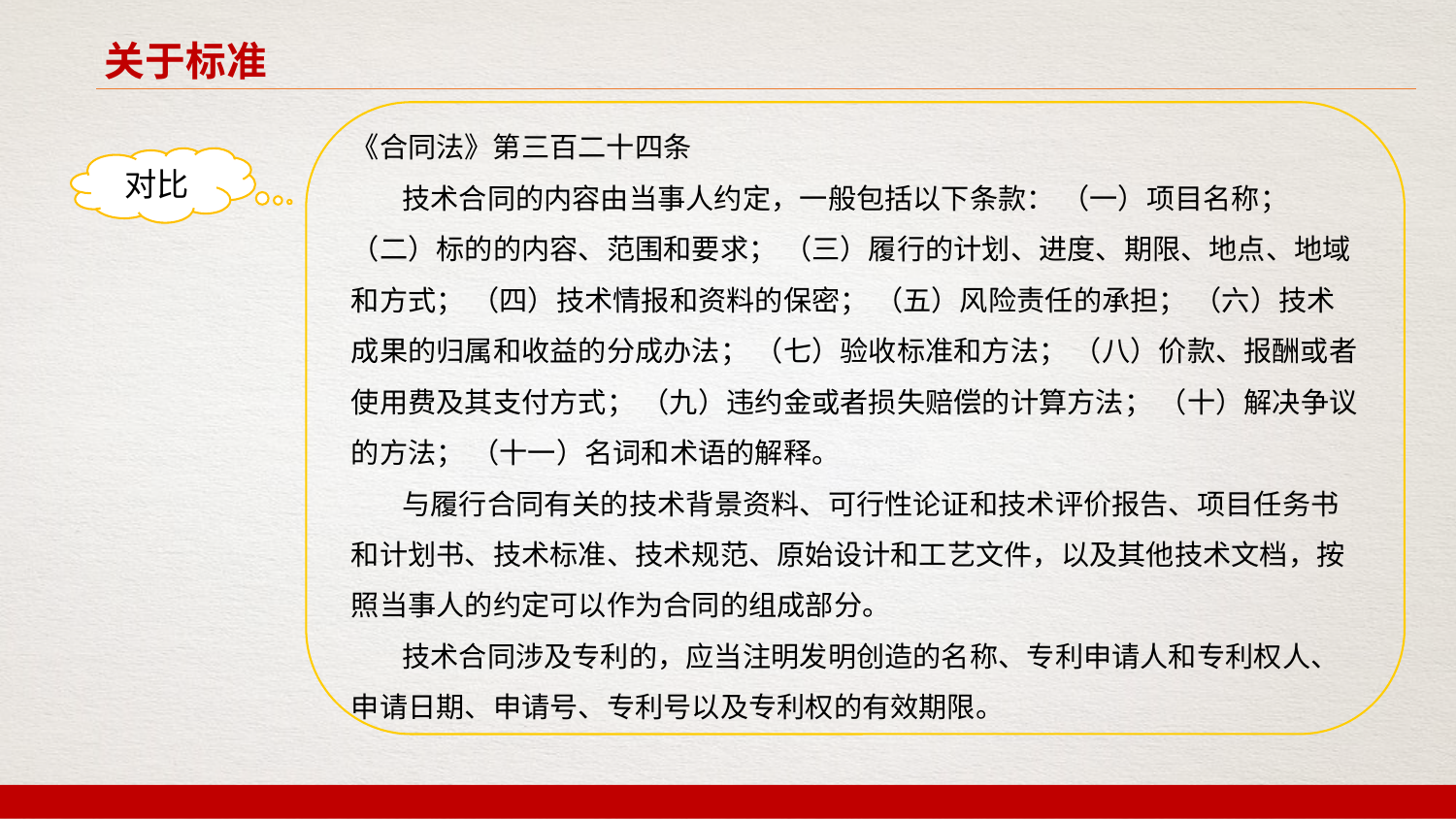

关于标准
《合同法》第三百二十四条
       技术合同的内容由当事人约定，一般包括以下条款： （一）项目名称； （二）标的的内容、范围和要求； （三）履行的计划、进度、期限、地点、地域和方式； （四）技术情报和资料的保密； （五）风险责任的承担； （六）技术成果的归属和收益的分成办法； （七）验收标准和方法； （八）价款、报酬或者使用费及其支付方式； （九）违约金或者损失赔偿的计算方法； （十）解决争议的方法； （十一）名词和术语的解释。
       与履行合同有关的技术背景资料、可行性论证和技术评价报告、项目任务书和计划书、技术标准、技术规范、原始设计和工艺文件，以及其他技术文档，按照当事人的约定可以作为合同的组成部分。
       技术合同涉及专利的，应当注明发明创造的名称、专利申请人和专利权人、申请日期、申请号、专利号以及专利权的有效期限。
对比